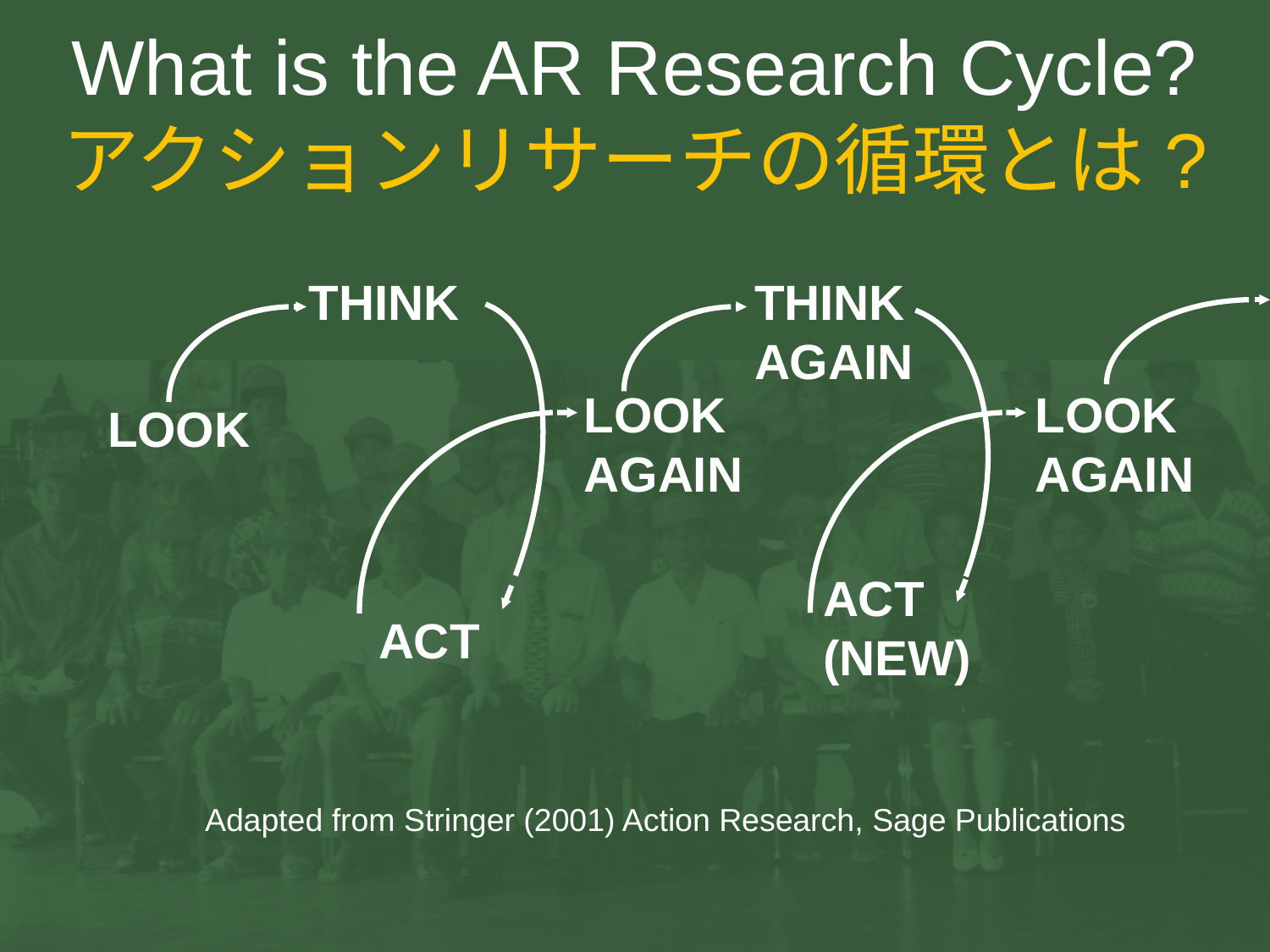

# What is the AR Research Cycle? アクションリサーチの循環とは?
THINK
AGAIN
THINK

LOOK
AGAIN
LOOK
AGAIN
LOOK

ACT
(NEW)
ACT
Adapted from Stringer (2001) Action Research, Sage Publications